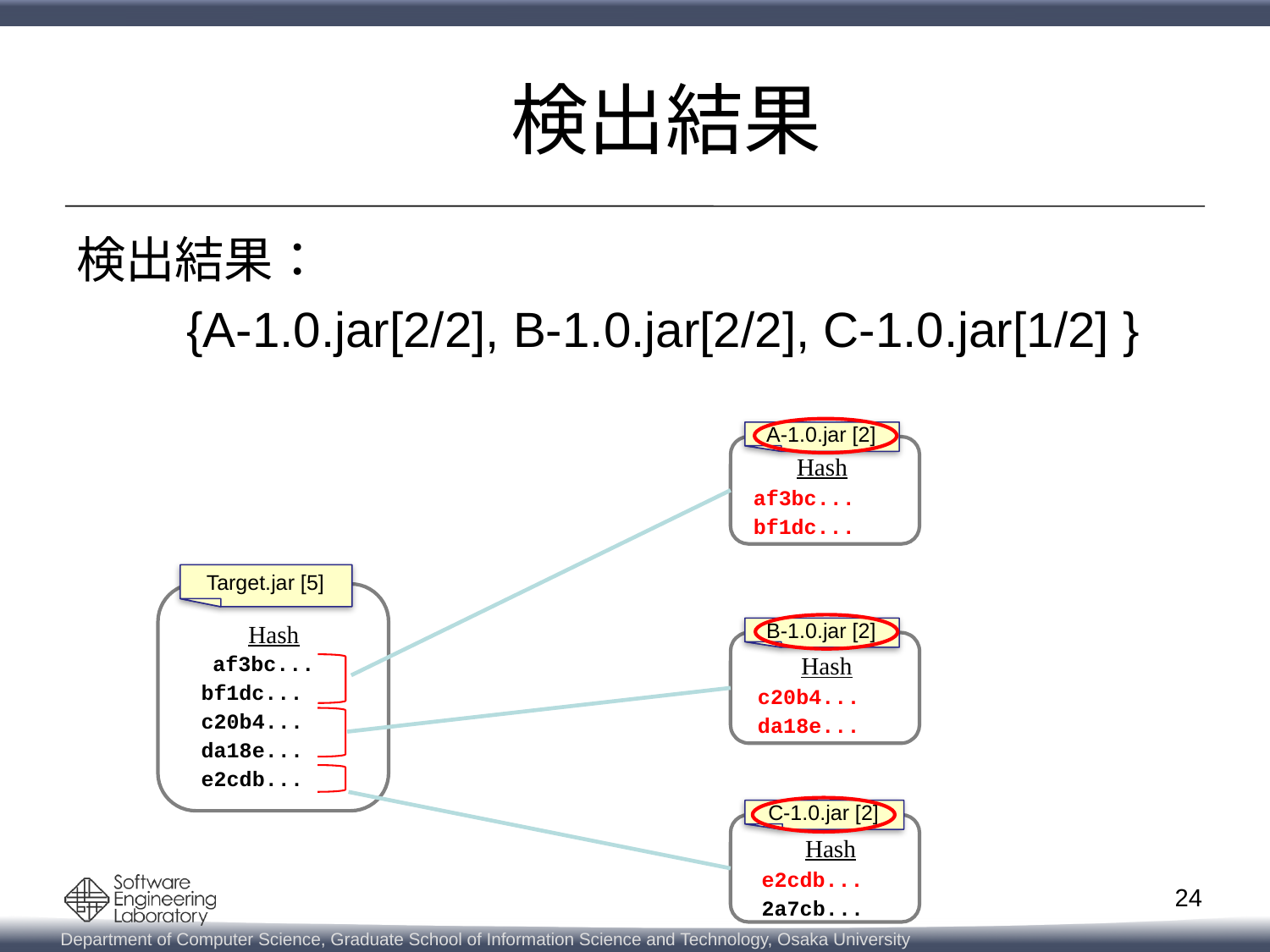

# 検出結果

検出結果：
　　{A-1.0.jar[2/2], B-1.0.jar[2/2], C-1.0.jar[1/2] }

A-1.0.jar [2]

Hash
af3bc...
bf1dc...
Target.jar [5]

B-1.0.jar [2]
	Hash
	af3bc...
bf1dc...
c20b4...
da18e...
e2cdb...

Hash
c20b4...
da18e...
Hash
c20b4...
da18e...

C-1.0.jar [2]

Hash
e2cdb...
2a7cb...
24